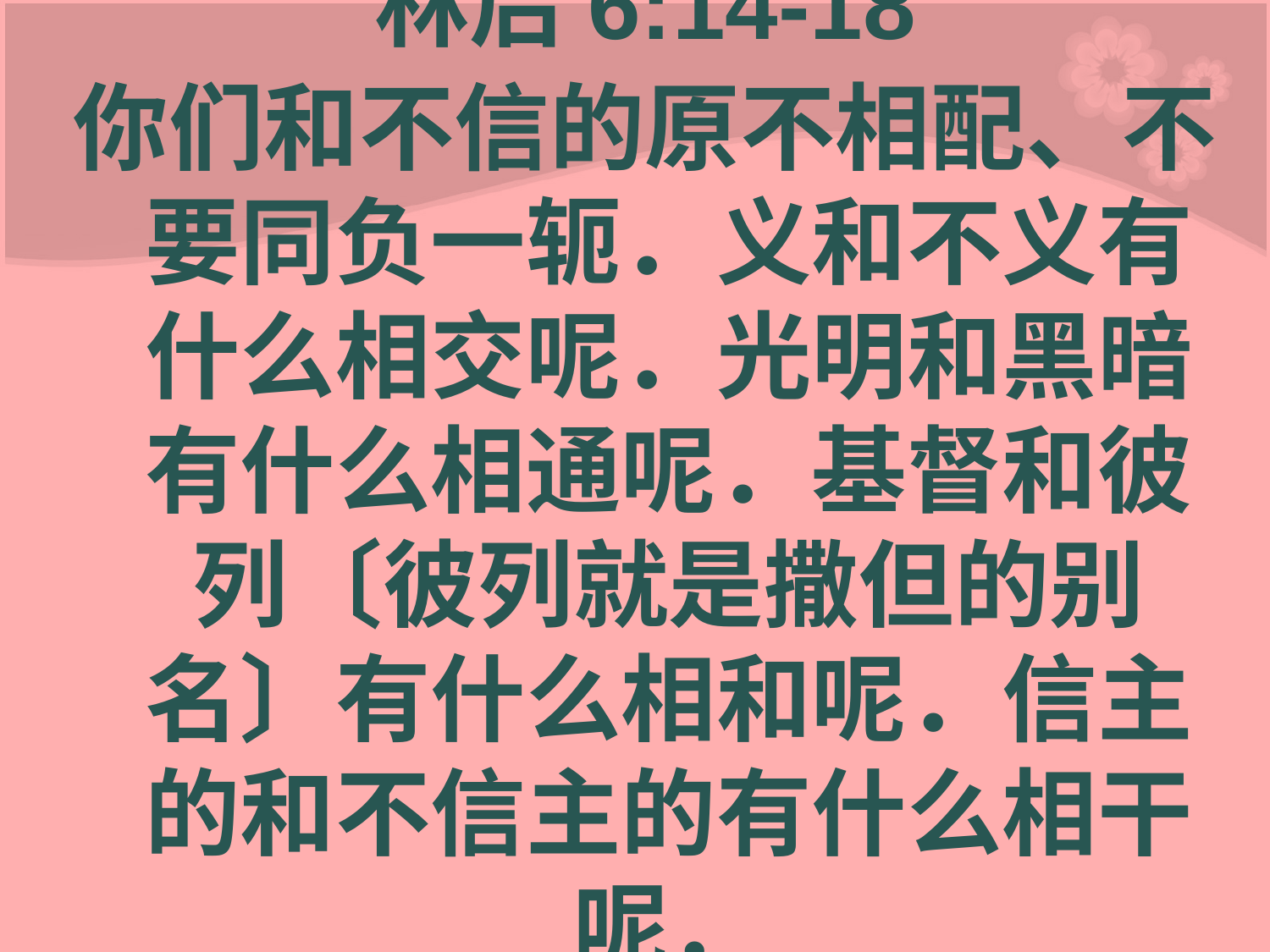

林后6:14-18
你们和不信的原不相配、不要同负一轭．义和不义有什么相交呢．光明和黑暗有什么相通呢．基督和彼列〔彼列就是撒但的别名〕有什么相和呢．信主的和不信主的有什么相干呢．